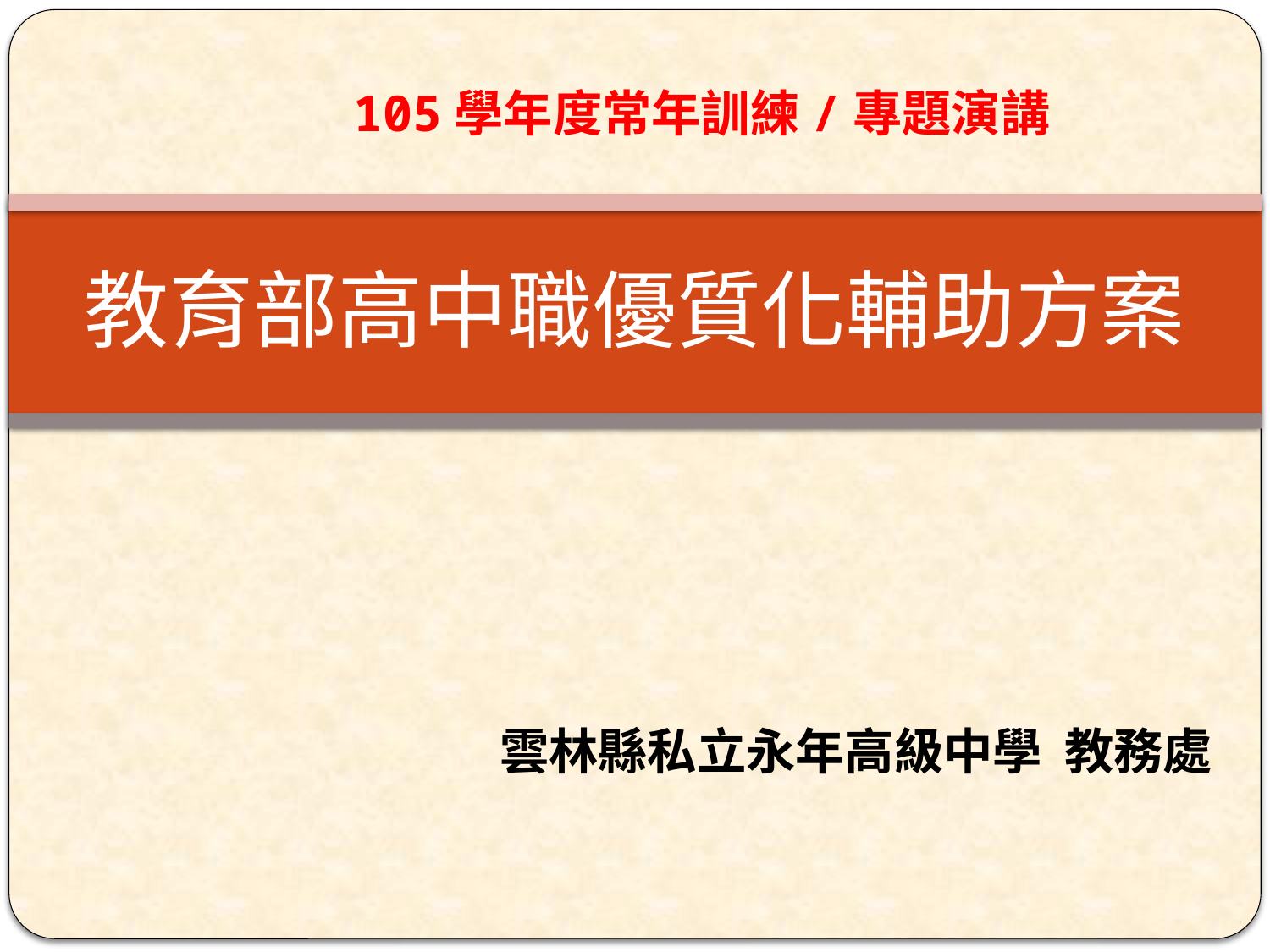

105學年度常年訓練/專題演講
# 教育部高中職優質化輔助方案

雲林縣私立永年高級中學  教務處